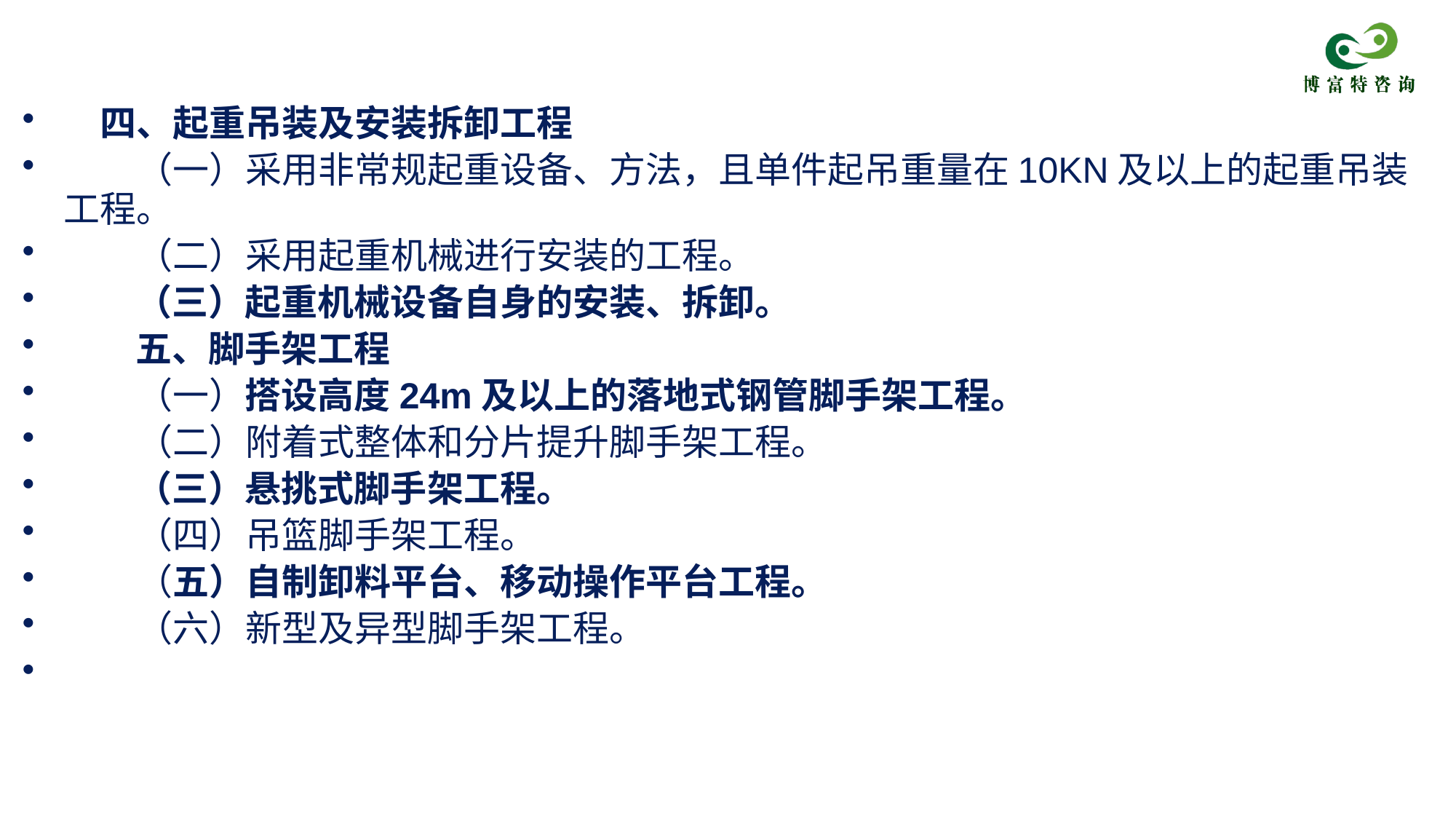

四、起重吊装及安装拆卸工程
　　（一）采用非常规起重设备、方法，且单件起吊重量在10KN及以上的起重吊装工程。
　　（二）采用起重机械进行安装的工程。
　　（三）起重机械设备自身的安装、拆卸。
　　五、脚手架工程
　　（一）搭设高度24m及以上的落地式钢管脚手架工程。
　　（二）附着式整体和分片提升脚手架工程。
　　（三）悬挑式脚手架工程。
　　（四）吊篮脚手架工程。
　　（五）自制卸料平台、移动操作平台工程。
　　（六）新型及异型脚手架工程。

精选PPT
4